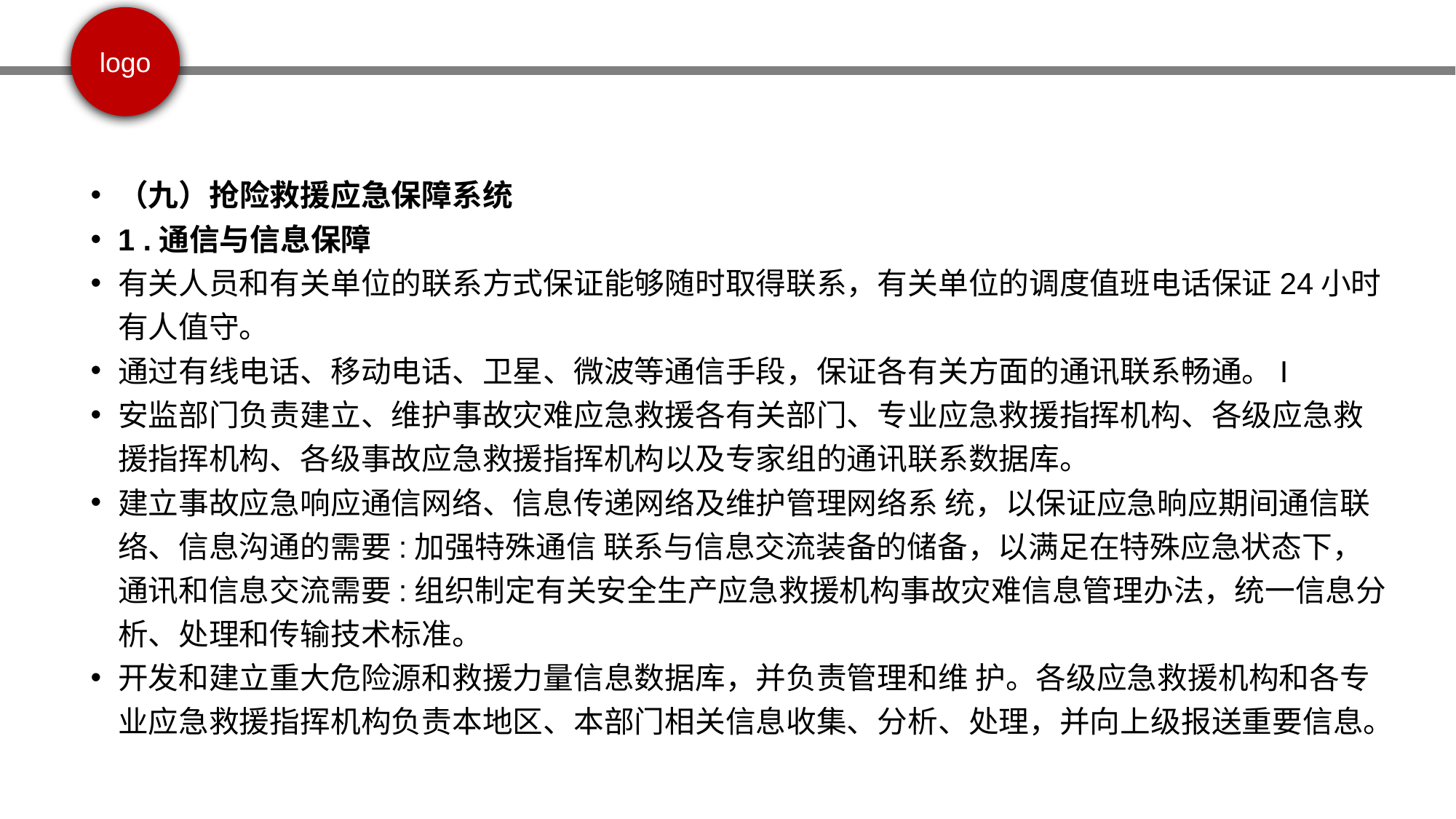

（九）抢险救援应急保障系统
1 .通信与信息保障
有关人员和有关单位的联系方式保证能够随时取得联系，有关单位的调度值班电话保证24小时有人值守。
通过有线电话、移动电话、卫星、微波等通信手段，保证各有关方面的通讯联系畅通。I
安监部门负责建立、维护事故灾难应急救援各有关部门、专业应急救援指挥机构、各级应急救援指挥机构、各级事故应急救援指挥机构以及专家组的通讯联系数据库。
建立事故应急响应通信网络、信息传递网络及维护管理网络系 统，以保证应急晌应期间通信联络、信息沟通的需要:加强特殊通信 联系与信息交流装备的储备，以满足在特殊应急状态下，通讯和信息交流需要:组织制定有关安全生产应急救援机构事故灾难信息管理办法，统一信息分析、处理和传输技术标准。
开发和建立重大危险源和救援力量信息数据库，并负责管理和维 护。各级应急救援机构和各专业应急救援指挥机构负责本地区、本部门相关信息收集、分析、处理，并向上级报送重要信息。